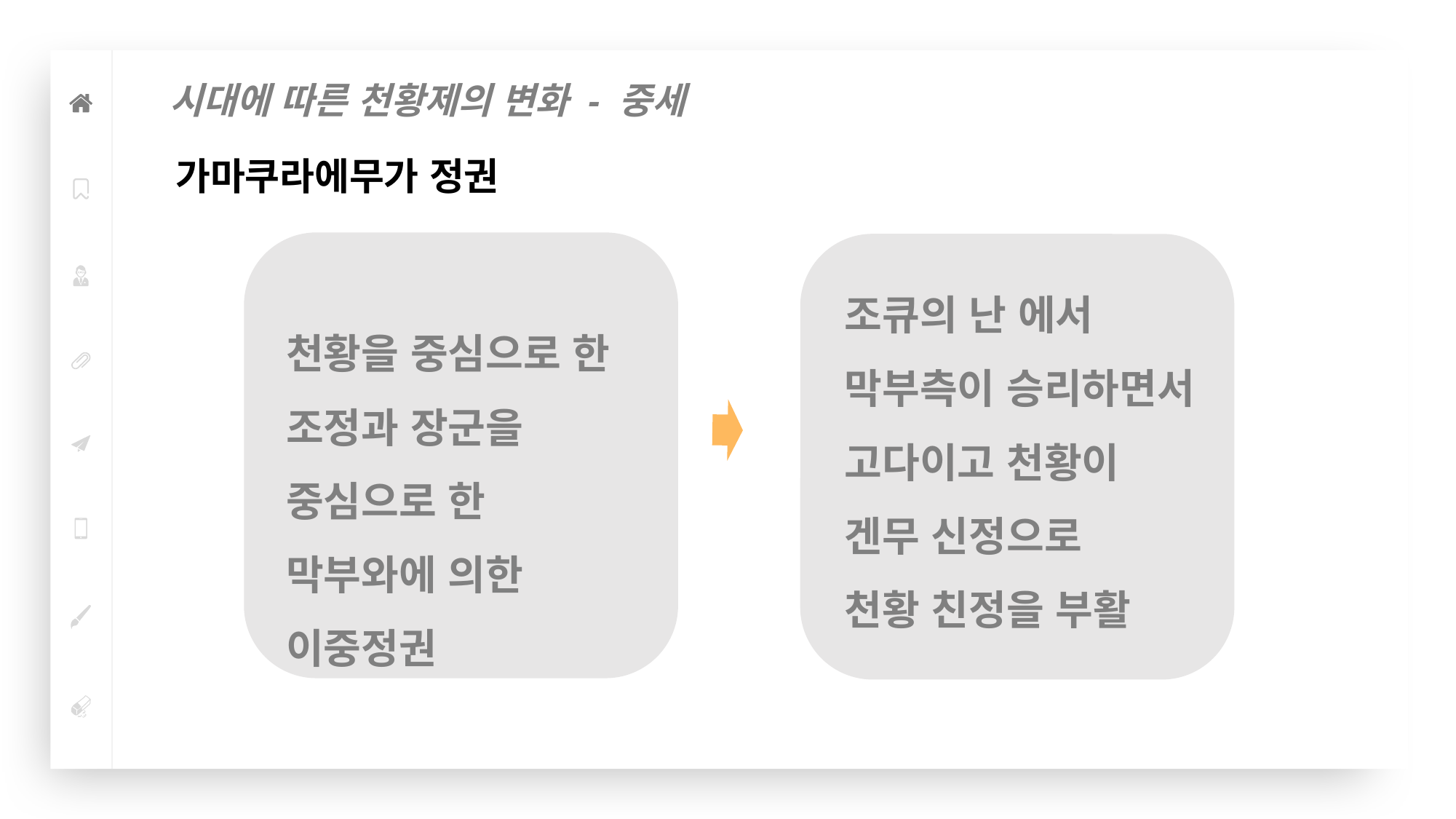

시대에 따른 천황제의 변화 - 중세

가마쿠라에무가 정권

조큐의 난 에서 막부측이 승리하면서 고다이고 천황이
겐무 신정으로
천황 친정을 부활
천황을 중심으로 한 조정과 장군을 중심으로 한 막부와에 의한 이중정권